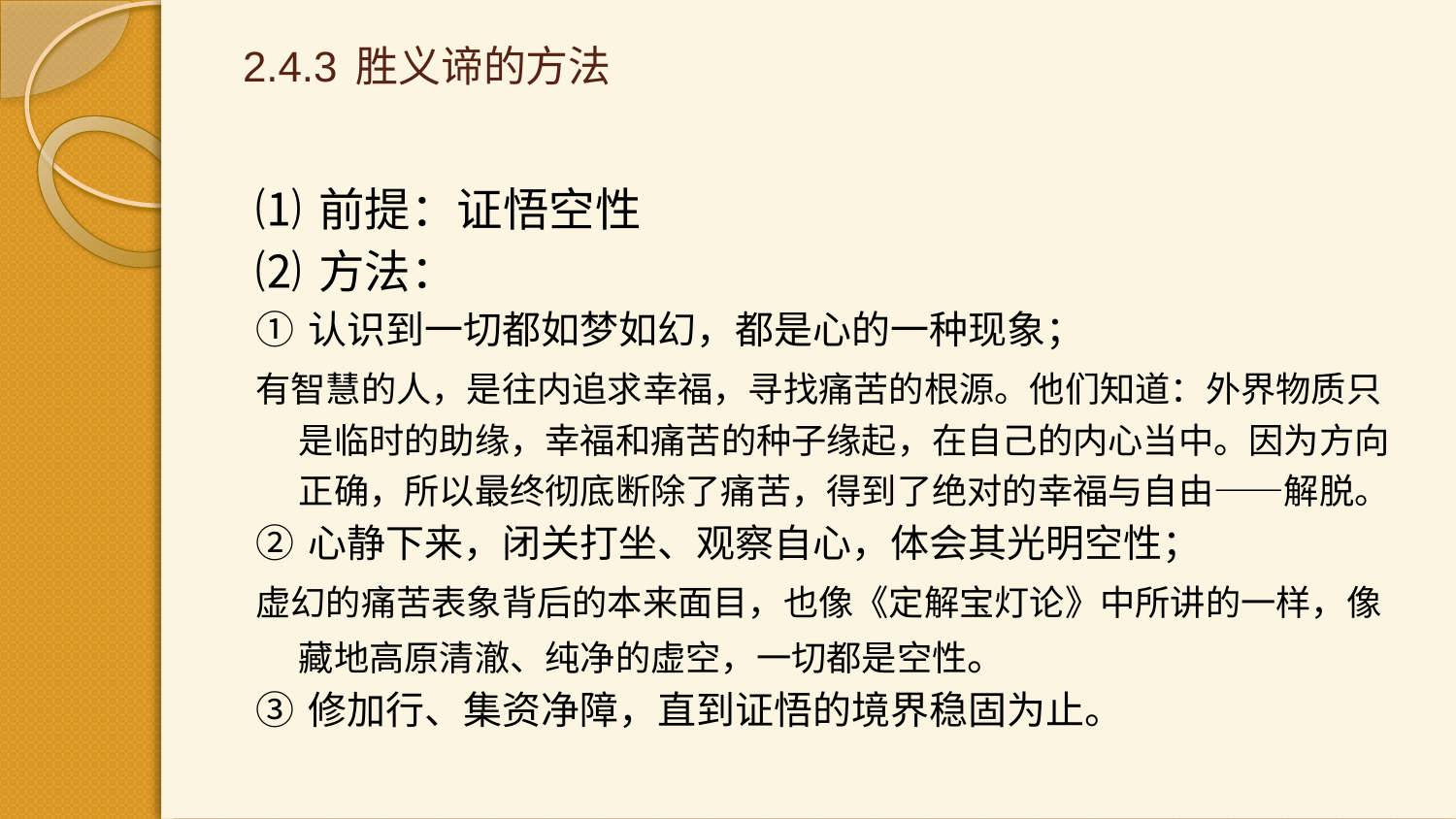

# 2.4.3 胜义谛的方法
⑴ 前提：证悟空性
⑵ 方法：
① 认识到一切都如梦如幻，都是心的一种现象；
有智慧的人，是往内追求幸福，寻找痛苦的根源。他们知道：外界物质只是临时的助缘，幸福和痛苦的种子缘起，在自己的内心当中。因为方向正确，所以最终彻底断除了痛苦，得到了绝对的幸福与自由——解脱。
② 心静下来，闭关打坐、观察自心，体会其光明空性；
虚幻的痛苦表象背后的本来面目，也像《定解宝灯论》中所讲的一样，像藏地高原清澈、纯净的虚空，一切都是空性。
③ 修加行、集资净障，直到证悟的境界稳固为止。